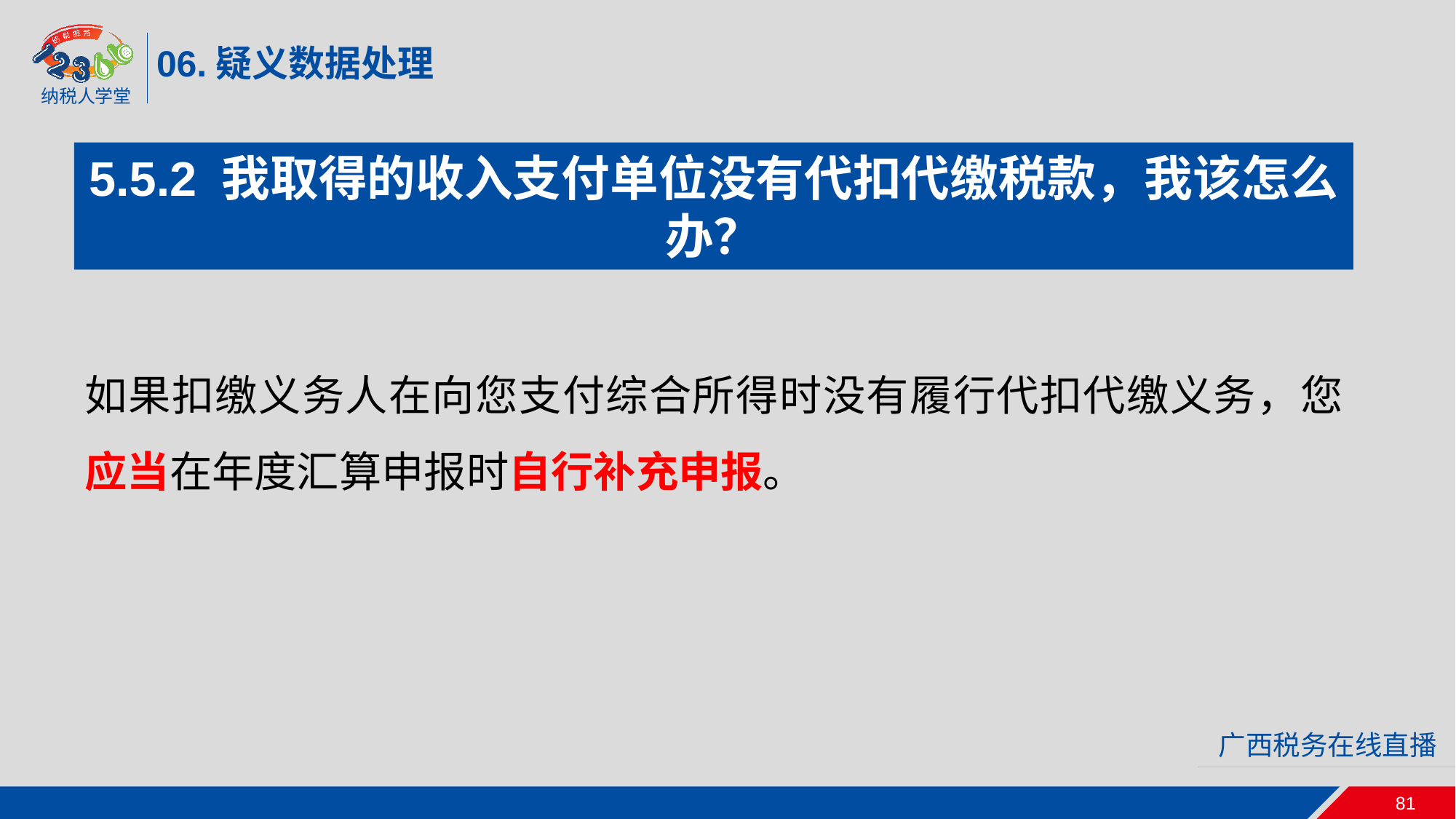

06.疑义数据处理
5.5.2 我取得的收入支付单位没有代扣代缴税款，我该怎么办？
如果扣缴义务人在向您支付综合所得时没有履行代扣代缴义务，您应当在年度汇算申报时自行补充申报。